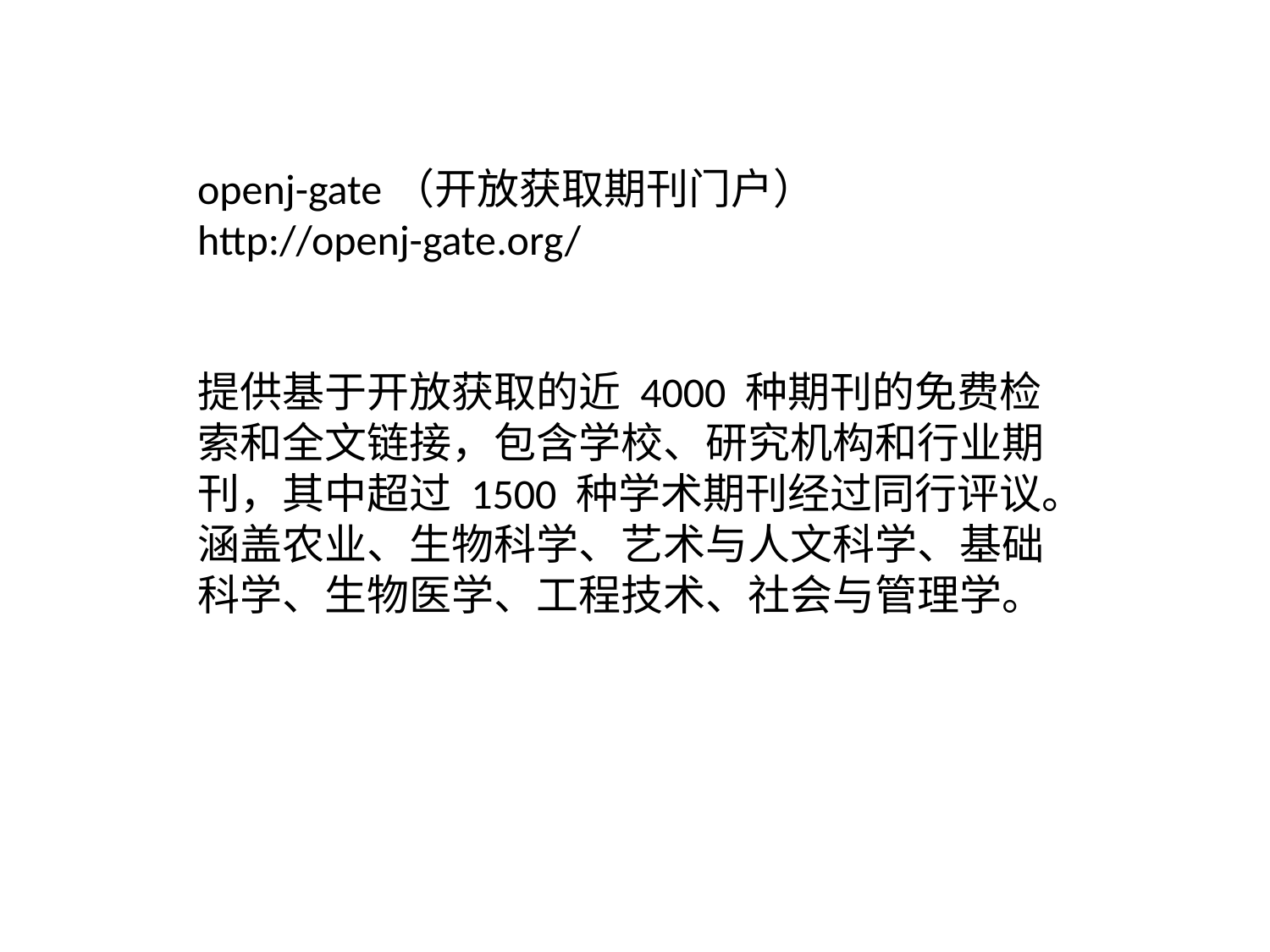

openj-gate（开放获取期刊门户）
http://openj-gate.org/

提供基于开放获取的近 4000 种期刊的免费检索和全文链接，包含学校、研究机构和行业期刊，其中超过 1500 种学术期刊经过同行评议。涵盖农业、生物科学、艺术与人文科学、基础科学、生物医学、工程技术、社会与管理学。